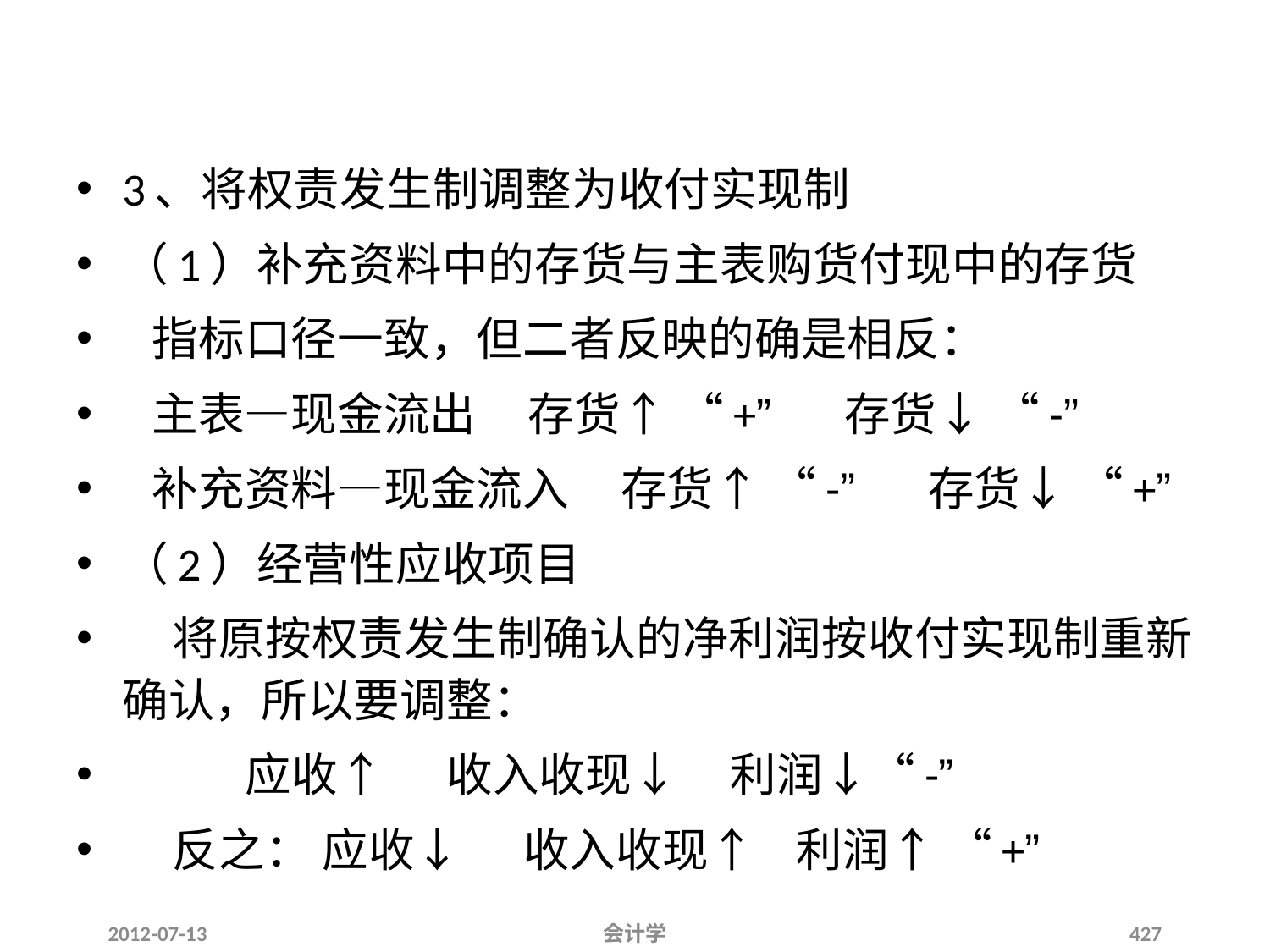

3、将权责发生制调整为收付实现制
（1）补充资料中的存货与主表购货付现中的存货
  指标口径一致，但二者反映的确是相反：
  主表—现金流出     存货↑ “+”      存货↓ “-”
  补充资料—现金流入     存货↑ “-”      存货↓ “+”
（2）经营性应收项目
    将原按权责发生制确认的净利润按收付实现制重新确认，所以要调整：
           应收↑      收入收现↓     利润↓“-”
    反之： 应收↓      收入收现↑    利润↑ “+”
2012-07-13
会计学
427